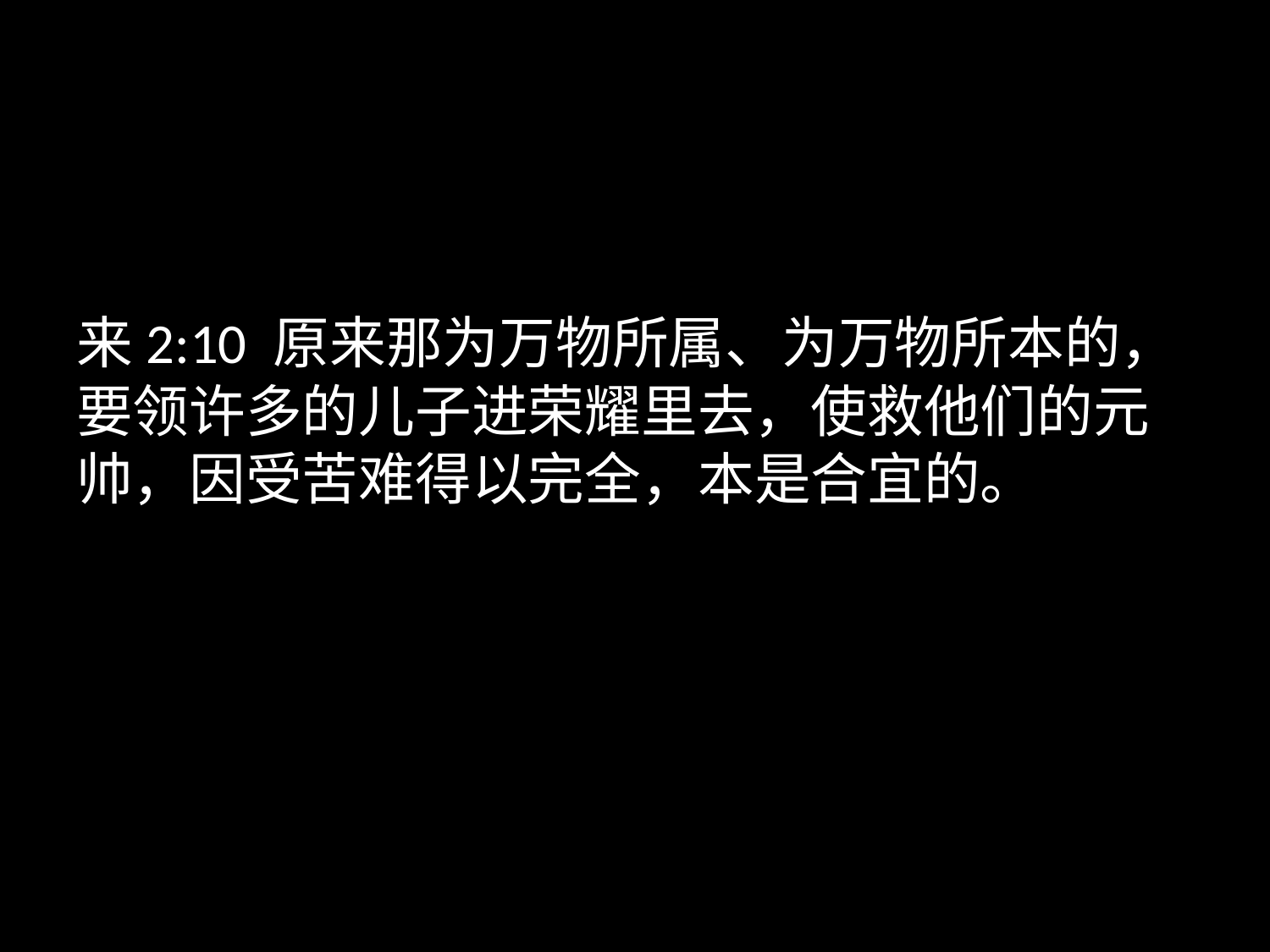

#

来2:10 原来那为万物所属、为万物所本的，要领许多的儿子进荣耀里去，使救他们的元帅，因受苦难得以完全，本是合宜的。